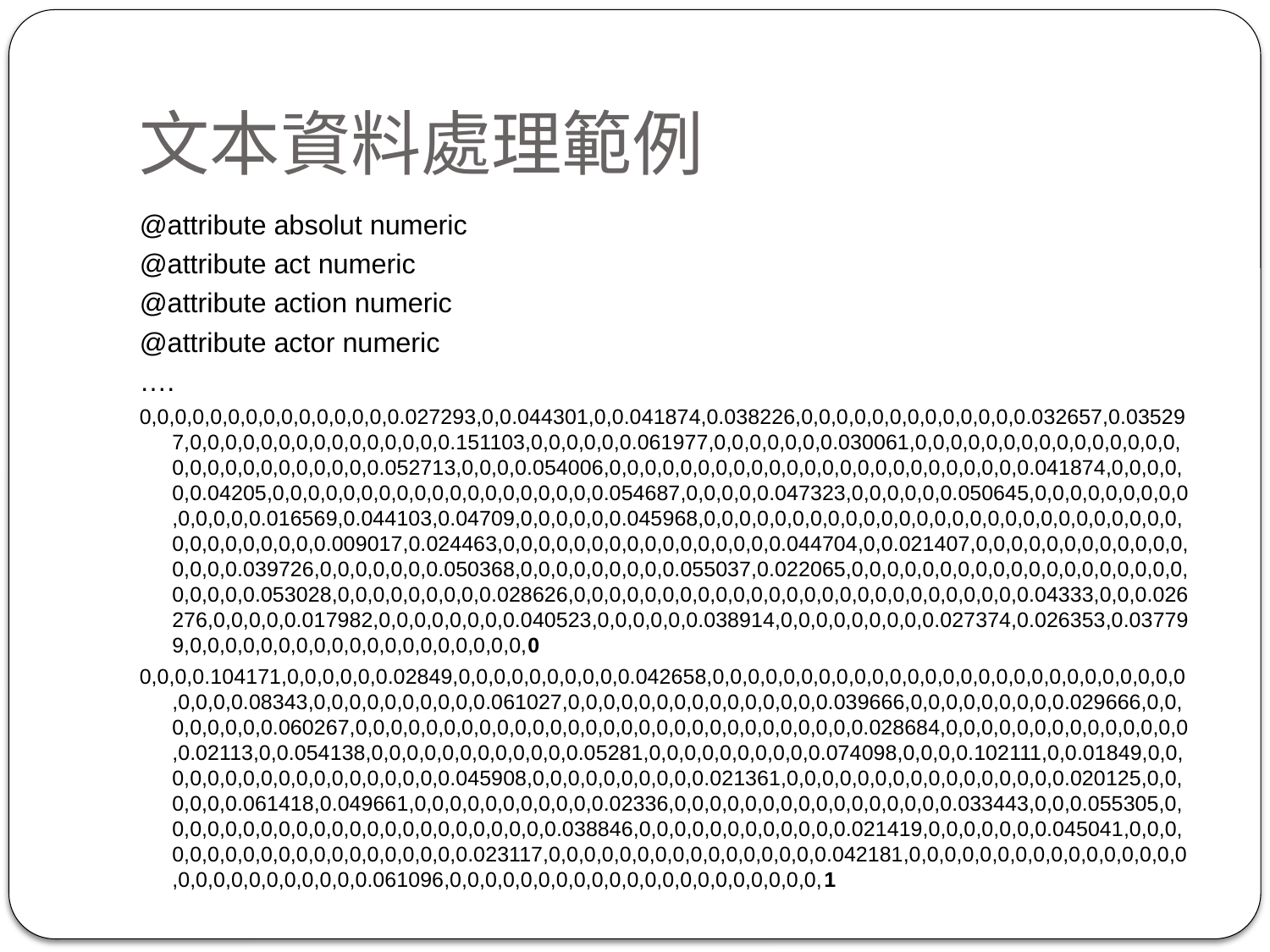

# 文本資料處理範例
@attribute absolut numeric
@attribute act numeric
@attribute action numeric
@attribute actor numeric
….
0,0,0,0,0,0,0,0,0,0,0,0,0,0,0.027293,0,0.044301,0,0.041874,0.038226,0,0,0,0,0,0,0,0,0,0,0,0,0.032657,0.035297,0,0,0,0,0,0,0,0,0,0,0,0,0,0,0.151103,0,0,0,0,0,0.061977,0,0,0,0,0,0,0.030061,0,0,0,0,0,0,0,0,0,0,0,0,0,0,0,0,0,0,0,0,0,0,0,0,0,0,0.052713,0,0,0,0.054006,0,0,0,0,0,0,0,0,0,0,0,0,0,0,0,0,0,0,0,0,0,0,0,0.041874,0,0,0,0,0,0.04205,0,0,0,0,0,0,0,0,0,0,0,0,0,0,0,0,0,0,0.054687,0,0,0,0,0.047323,0,0,0,0,0,0.050645,0,0,0,0,0,0,0,0,0,0,0,0,0,0.016569,0.044103,0.04709,0,0,0,0,0,0.045968,0,0,0,0,0,0,0,0,0,0,0,0,0,0,0,0,0,0,0,0,0,0,0,0,0,0,0,0,0,0,0,0,0,0,0,0.009017,0.024463,0,0,0,0,0,0,0,0,0,0,0,0,0,0,0,0.044704,0,0.021407,0,0,0,0,0,0,0,0,0,0,0,0,0,0,0,0.039726,0,0,0,0,0,0,0.050368,0,0,0,0,0,0,0,0,0.055037,0.022065,0,0,0,0,0,0,0,0,0,0,0,0,0,0,0,0,0,0,0,0,0,0,0,0.053028,0,0,0,0,0,0,0,0,0.028626,0,0,0,0,0,0,0,0,0,0,0,0,0,0,0,0,0,0,0,0,0,0,0,0,0,0.04333,0,0,0.026276,0,0,0,0,0.017982,0,0,0,0,0,0,0,0.040523,0,0,0,0,0,0.038914,0,0,0,0,0,0,0,0,0.027374,0.026353,0.037799,0,0,0,0,0,0,0,0,0,0,0,0,0,0,0,0,0,0,0,0
0,0,0,0.104171,0,0,0,0,0,0.02849,0,0,0,0,0,0,0,0,0,0.042658,0,0,0,0,0,0,0,0,0,0,0,0,0,0,0,0,0,0,0,0,0,0,0,0,0,0,0,0,0,0,0.08343,0,0,0,0,0,0,0,0,0,0.061027,0,0,0,0,0,0,0,0,0,0,0,0,0,0,0.039666,0,0,0,0,0,0,0,0,0.029666,0,0,0,0,0,0,0,0.060267,0,0,0,0,0,0,0,0,0,0,0,0,0,0,0,0,0,0,0,0,0,0,0,0,0,0,0,0,0.028684,0,0,0,0,0,0,0,0,0,0,0,0,0,0,0.02113,0,0.054138,0,0,0,0,0,0,0,0,0,0,0,0.05281,0,0,0,0,0,0,0,0,0,0.074098,0,0,0,0.102111,0,0.01849,0,0,0,0,0,0,0,0,0,0,0,0,0,0,0,0,0,0.045908,0,0,0,0,0,0,0,0,0,0.021361,0,0,0,0,0,0,0,0,0,0,0,0,0,0,0,0.020125,0,0,0,0,0,0.061418,0.049661,0,0,0,0,0,0,0,0,0,0,0.02336,0,0,0,0,0,0,0,0,0,0,0,0,0,0,0,0.033443,0,0,0.055305,0,0,0,0,0,0,0,0,0,0,0,0,0,0,0,0,0,0,0,0,0,0,0.038846,0,0,0,0,0,0,0,0,0,0,0,0.021419,0,0,0,0,0,0,0.045041,0,0,0,0,0,0,0,0,0,0,0,0,0,0,0,0,0,0,0,0.023117,0,0,0,0,0,0,0,0,0,0,0,0,0,0,0,0.042181,0,0,0,0,0,0,0,0,0,0,0,0,0,0,0,0,0,0,0,0,0,0,0,0,0,0,0.061096,0,0,0,0,0,0,0,0,0,0,0,0,0,0,0,0,0,0,0,0,0,1